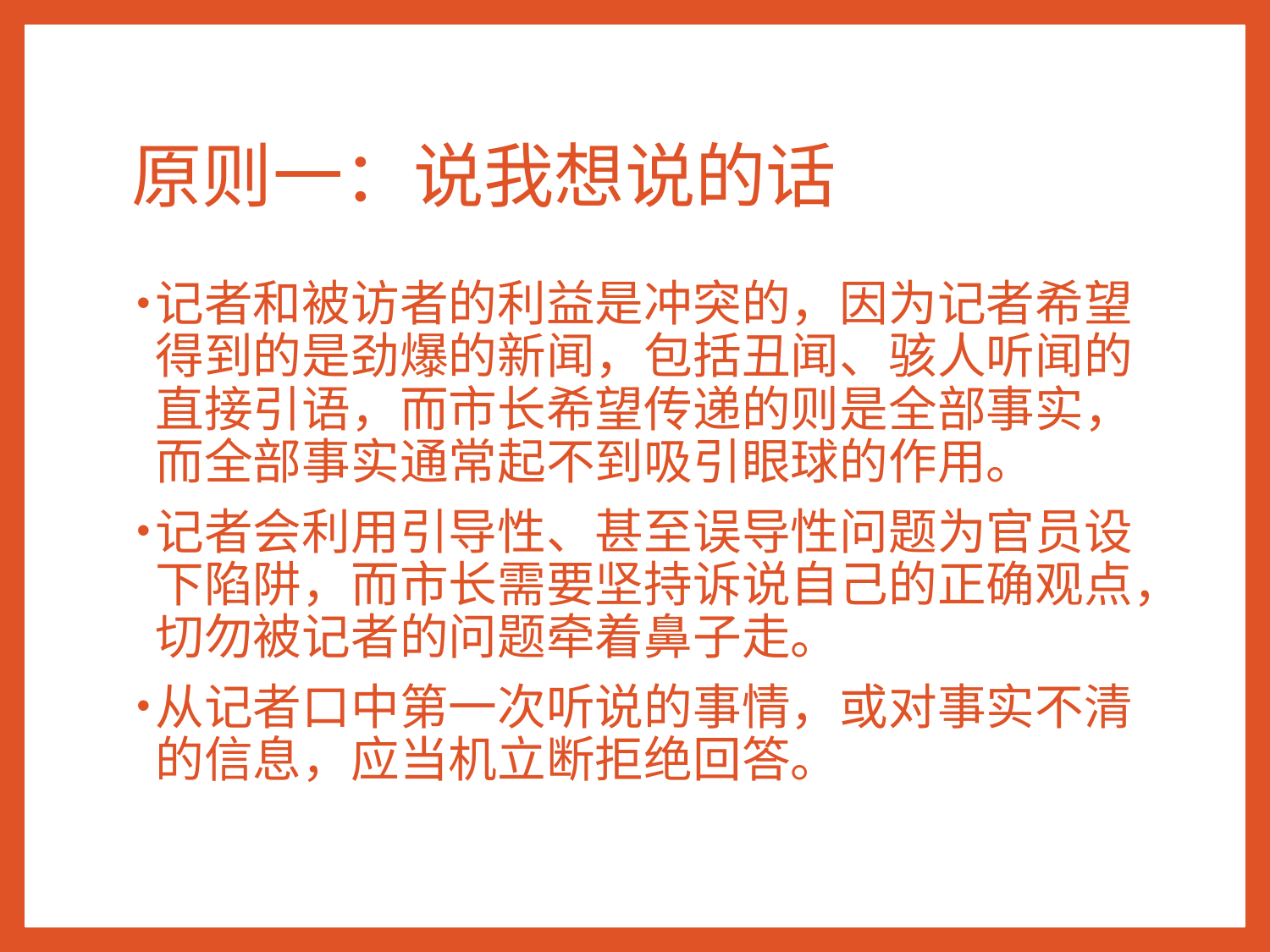

# 原则一：说我想说的话
记者和被访者的利益是冲突的，因为记者希望得到的是劲爆的新闻，包括丑闻、骇人听闻的直接引语，而市长希望传递的则是全部事实，而全部事实通常起不到吸引眼球的作用。
记者会利用引导性、甚至误导性问题为官员设下陷阱，而市长需要坚持诉说自己的正确观点，切勿被记者的问题牵着鼻子走。
从记者口中第一次听说的事情，或对事实不清的信息，应当机立断拒绝回答。